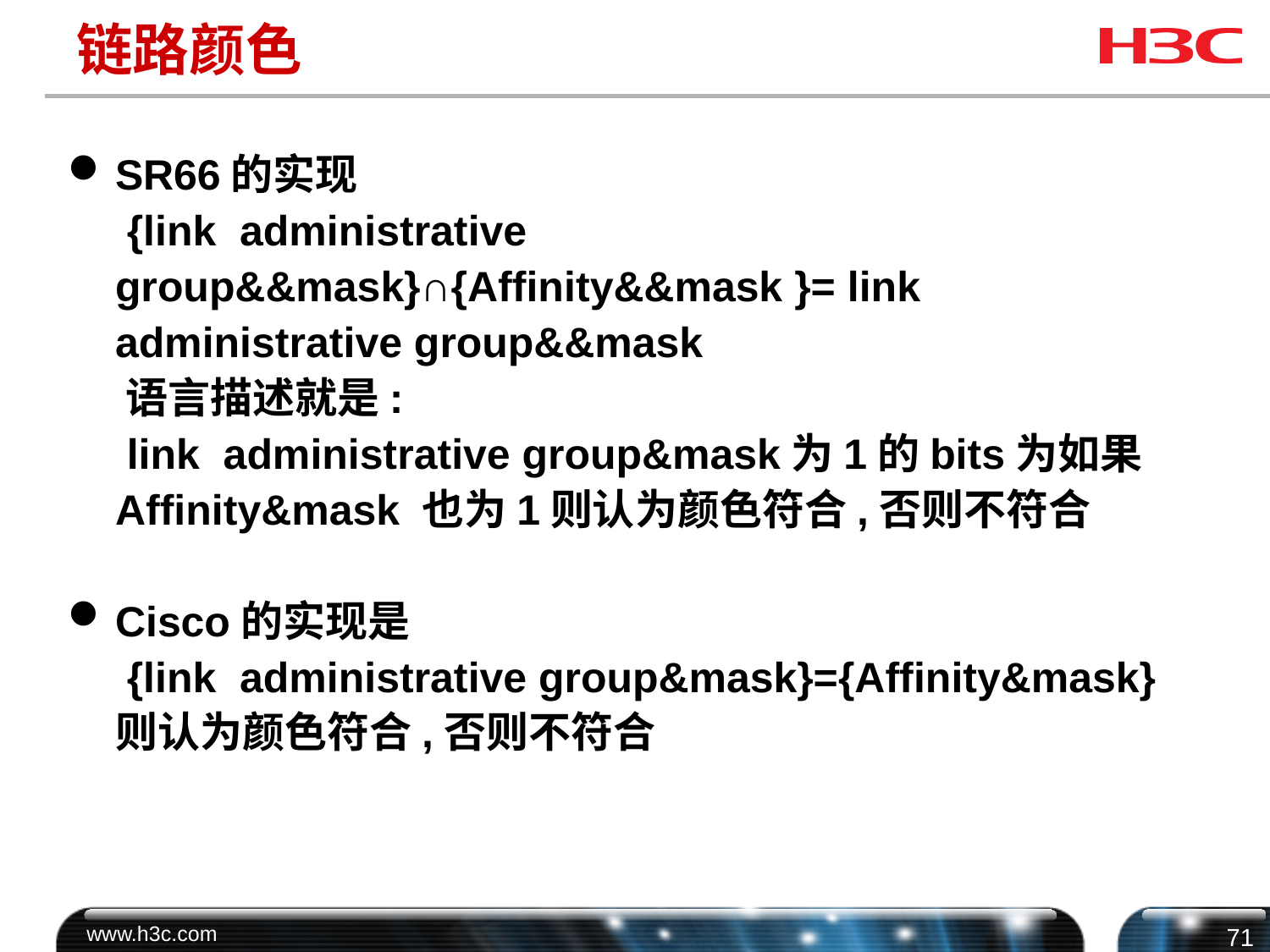

# 链路颜色
SR66的实现
     {link  administrative group&&mask}∩{Affinity&&mask }= link  administrative group&&mask
     语言描述就是:
     link  administrative group&mask为1的bits为如果Affinity&mask 也为1则认为颜色符合,否则不符合

Cisco的实现是
     {link  administrative group&mask}={Affinity&mask}则认为颜色符合,否则不符合